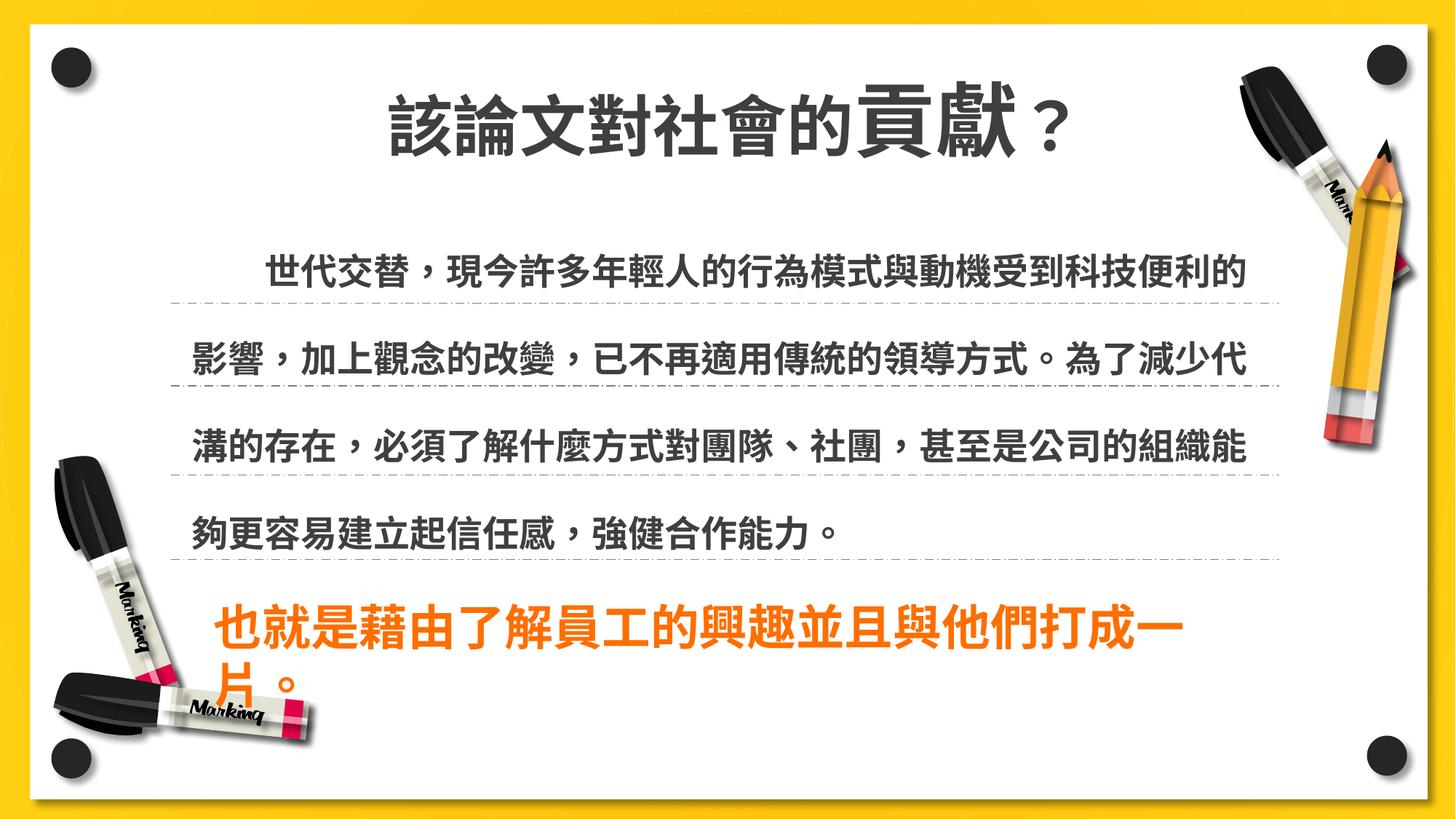

該論文對社會的貢獻？

　　世代交替，現今許多年輕人的行為模式與動機受到科技便利的影響，加上觀念的改變，已不再適用傳統的領導方式。為了減少代溝的存在，必須了解什麼方式對團隊、社團，甚至是公司的組織能夠更容易建立起信任感，強健合作能力。

也就是藉由了解員工的興趣並且與他們打成一片。